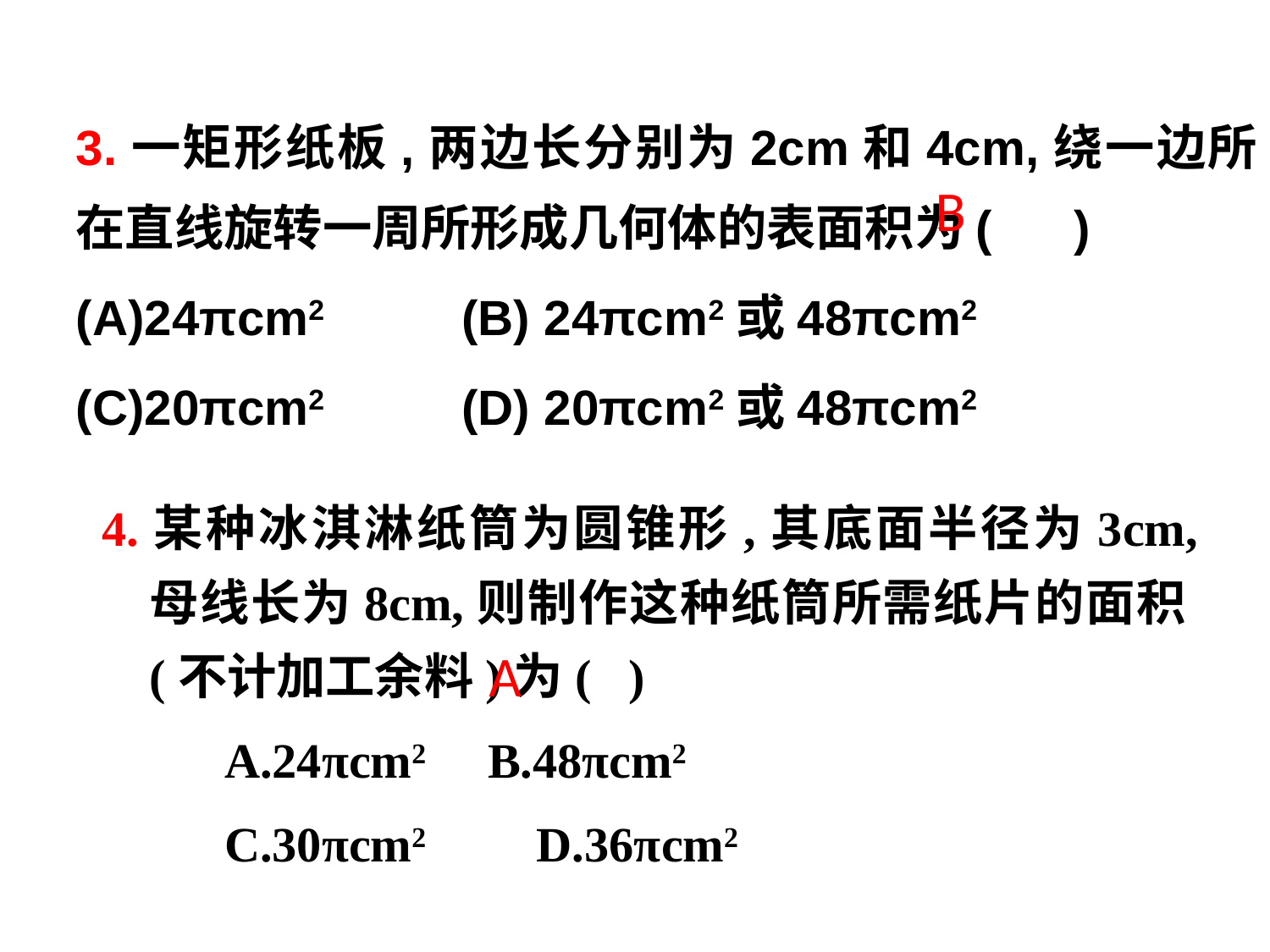

3.一矩形纸板,两边长分别为2cm和4cm,绕一边所在直线旋转一周所形成几何体的表面积为(      )
(A)24πcm2          (B) 24πcm2或48πcm2
(C)20πcm2          (D) 20πcm2或48πcm2
B
4.某种冰淇淋纸筒为圆锥形,其底面半径为3cm, 母线长为8cm,则制作这种纸筒所需纸片的面积(不计加工余料)为(   )
          A.24πcm2     B.48πcm2
          C.30πcm2         D.36πcm2
A